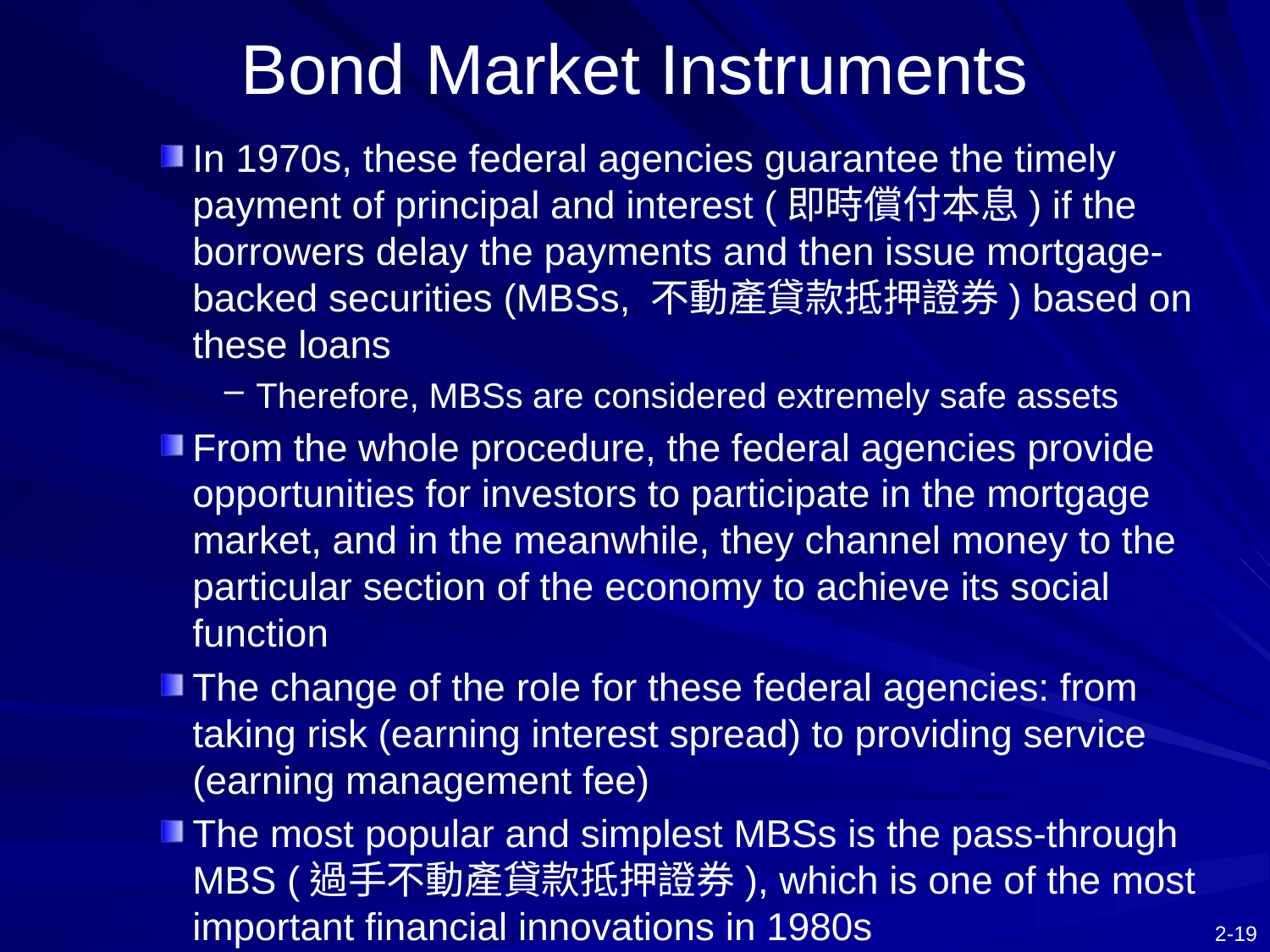

# Bond Market Instruments
In 1970s, these federal agencies guarantee the timely payment of principal and interest (即時償付本息) if the borrowers delay the payments and then issue mortgage-backed securities (MBSs, 不動產貸款抵押證券) based on these loans
Therefore, MBSs are considered extremely safe assets
From the whole procedure, the federal agencies provide opportunities for investors to participate in the mortgage market, and in the meanwhile, they channel money to the particular section of the economy to achieve its social function
The change of the role for these federal agencies: from taking risk (earning interest spread) to providing service (earning management fee)
The most popular and simplest MBSs is the pass-through MBS (過手不動產貸款抵押證券), which is one of the most important financial innovations in 1980s